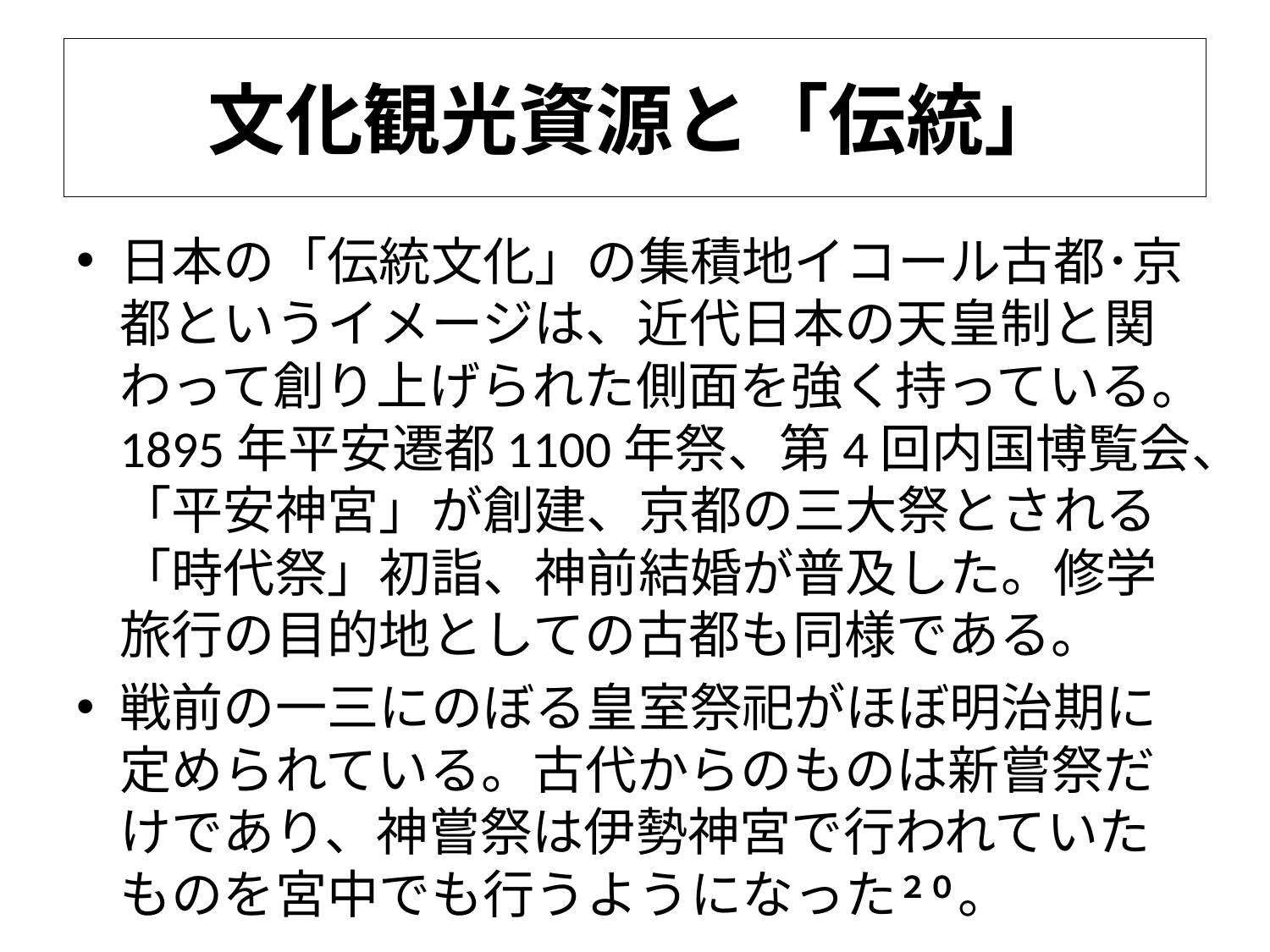

# 文化観光資源と「伝統」
日本の「伝統文化」の集積地イコール古都･京都というイメージは、近代日本の天皇制と関わって創り上げられた側面を強く持っている。1895年平安遷都1100年祭、第4回内国博覧会、「平安神宮」が創建、京都の三大祭とされる「時代祭」初詣、神前結婚が普及した。修学旅行の目的地としての古都も同様である。
戦前の一三にのぼる皇室祭祀がほぼ明治期に定められている。古代からのものは新嘗祭だけであり、神嘗祭は伊勢神宮で行われていたものを宮中でも行うようになった２０。